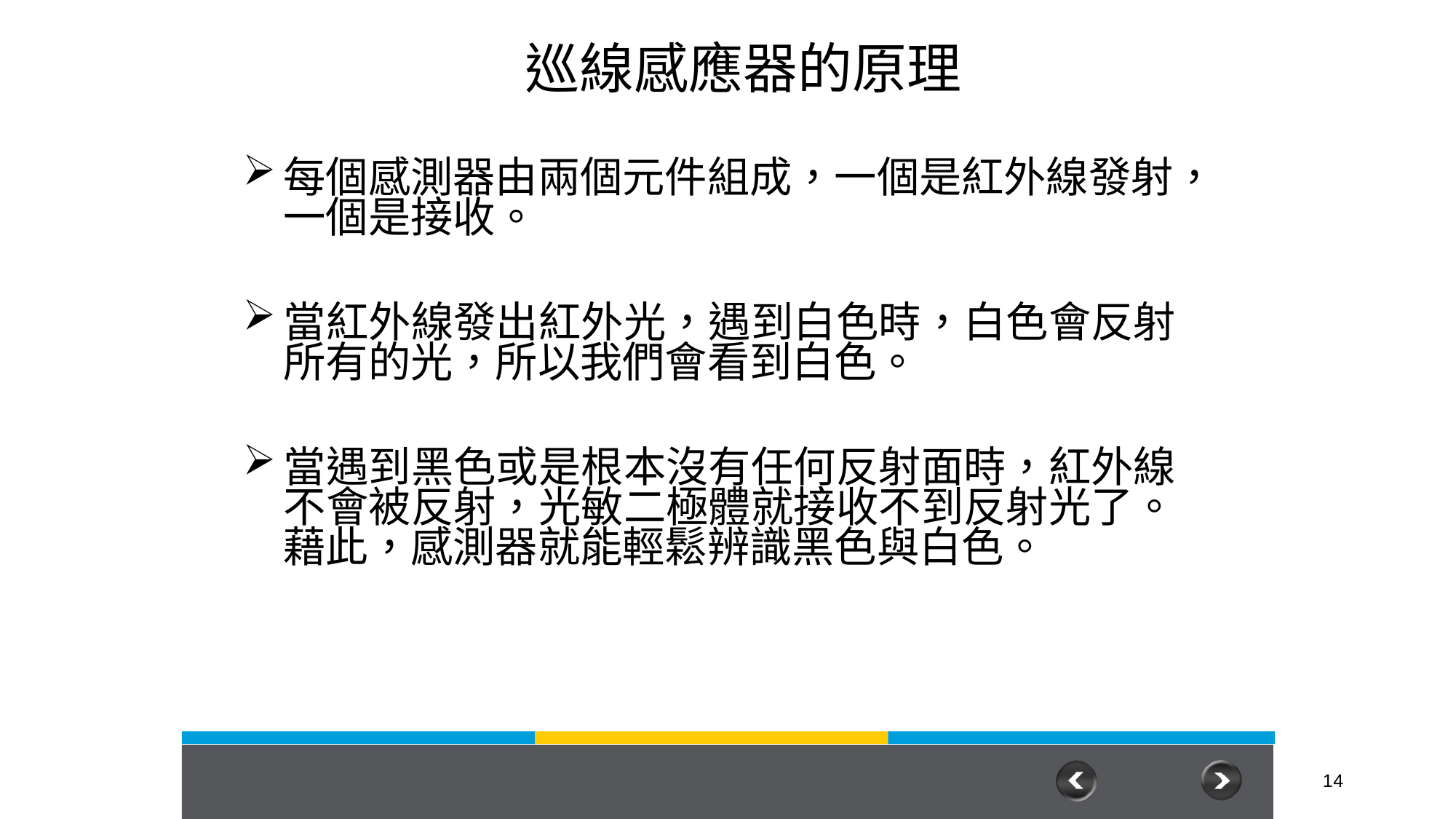

# 巡線感應器的原理
每個感測器由兩個元件組成，一個是紅外線發射， 一個是接收。

當紅外線發出紅外光，遇到白色時，白色會反射 所有的光，所以我們會看到白色。

當遇到黑色或是根本沒有任何反射面時，紅外線 不會被反射，光敏二極體就接收不到反射光了。 藉此，感測器就能輕鬆辨識黑色與白色。
14